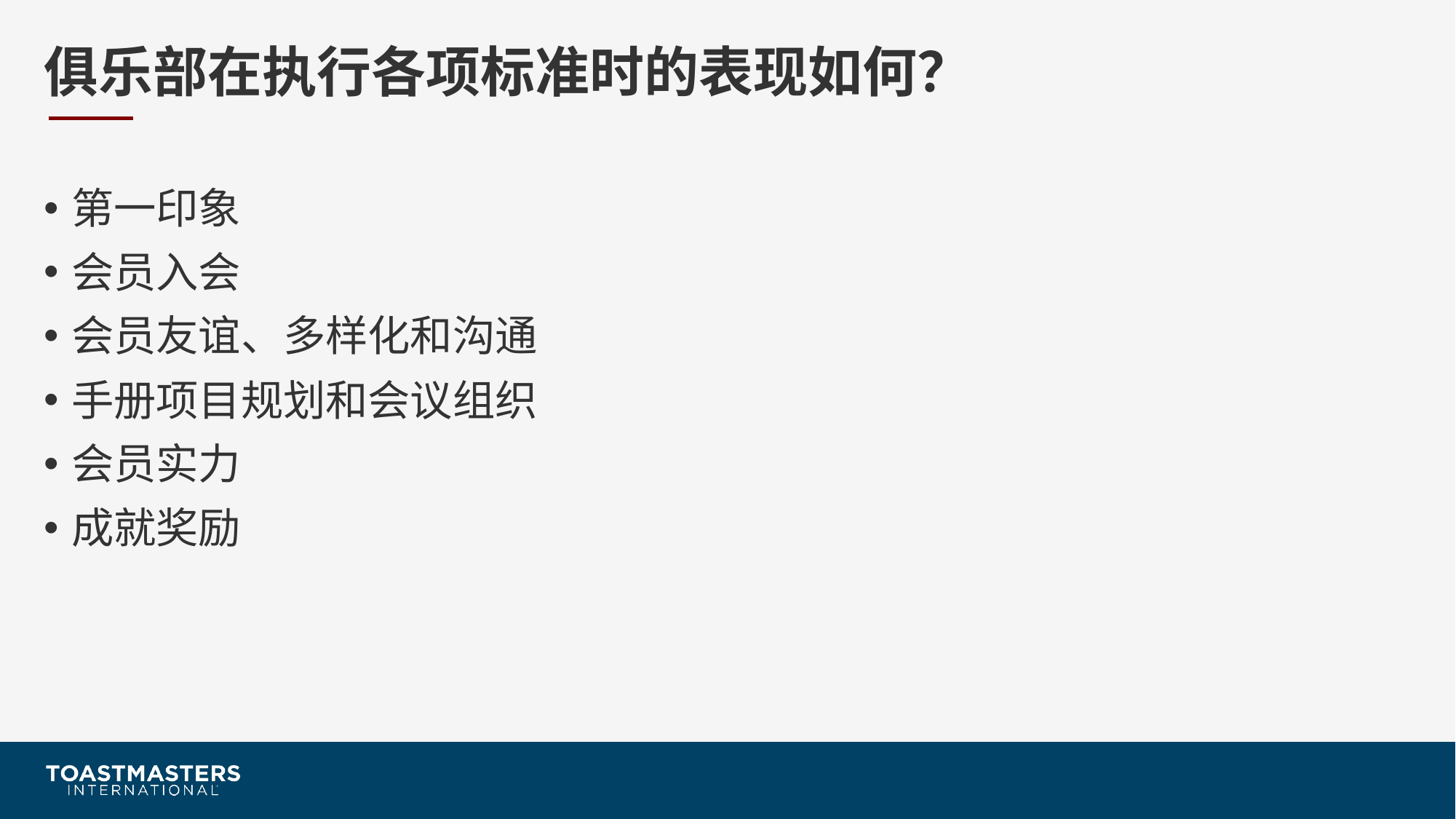

# 俱乐部在执行各项标准时的表现如何？
第一印象
会员入会
会员友谊、多样化和沟通
手册项目规划和会议组织
会员实力
成就奖励